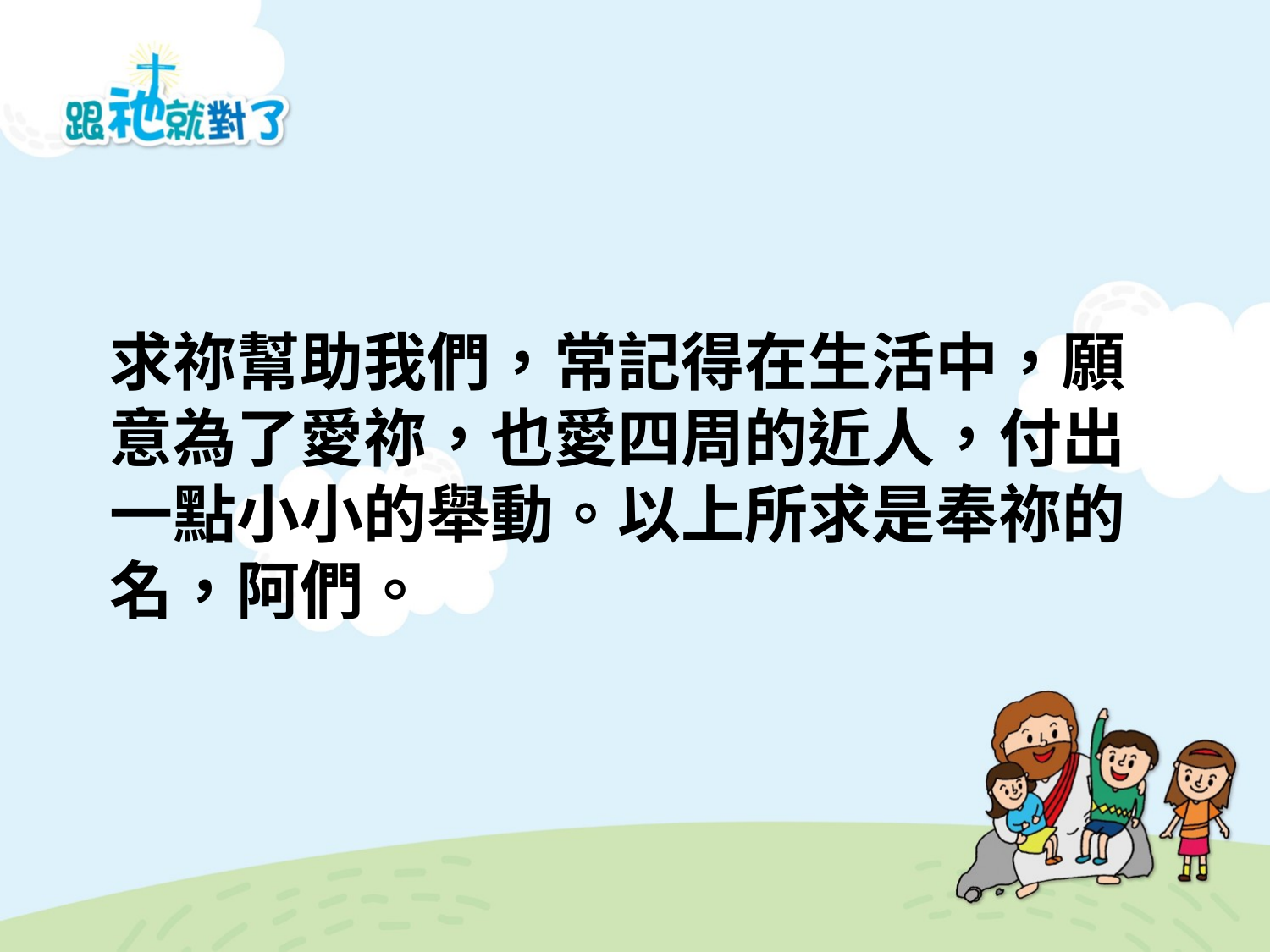

求祢幫助我們，常記得在生活中，願意為了愛祢，也愛四周的近人，付出一點小小的舉動。以上所求是奉祢的名，阿們。